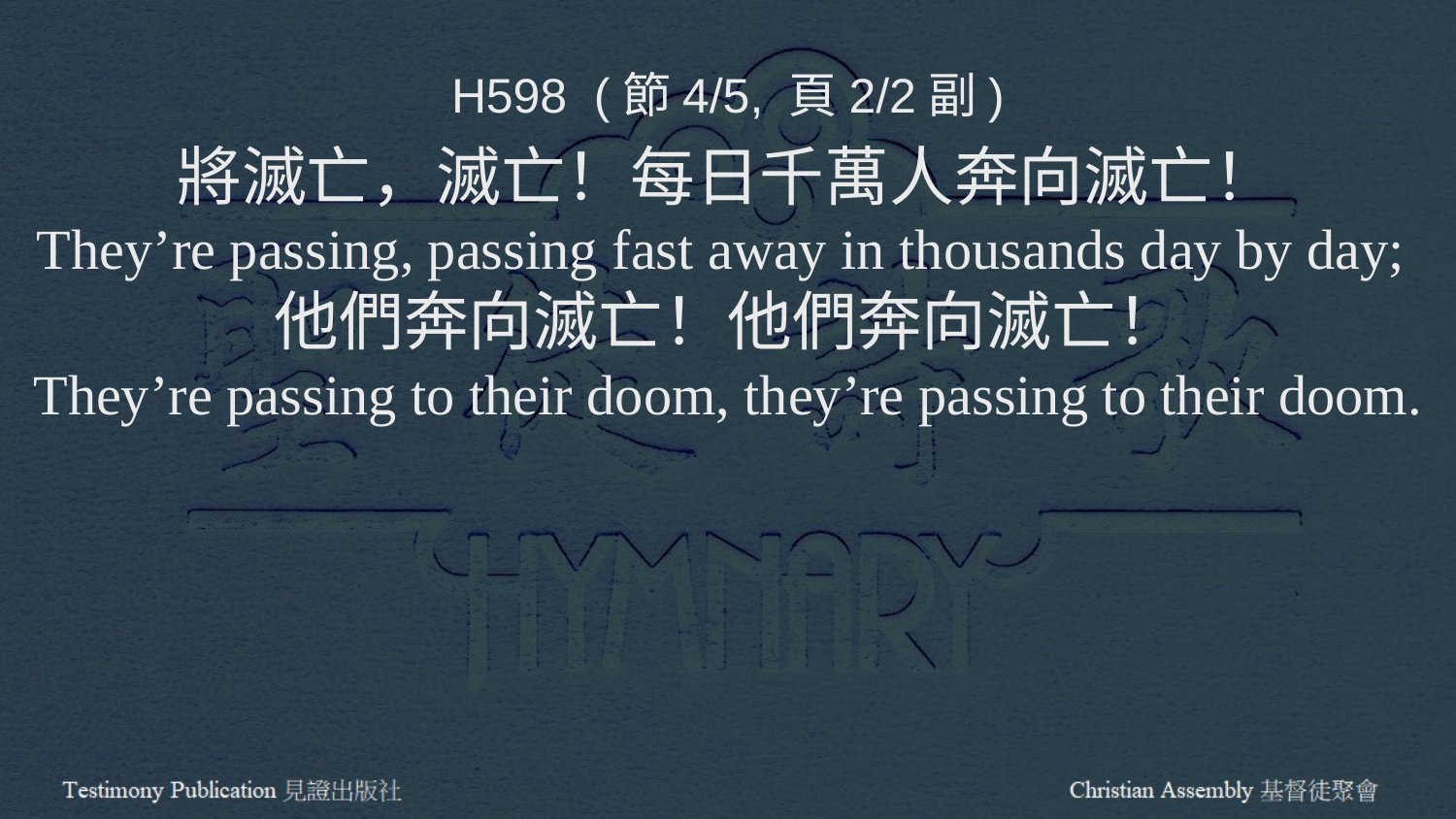

H598  (節4/5, 頁2/2副)
將滅亡，滅亡！每日千萬人奔向滅亡！
They’re passing, passing fast away in thousands day by day;
他們奔向滅亡！他們奔向滅亡！
They’re passing to their doom, they’re passing to their doom.